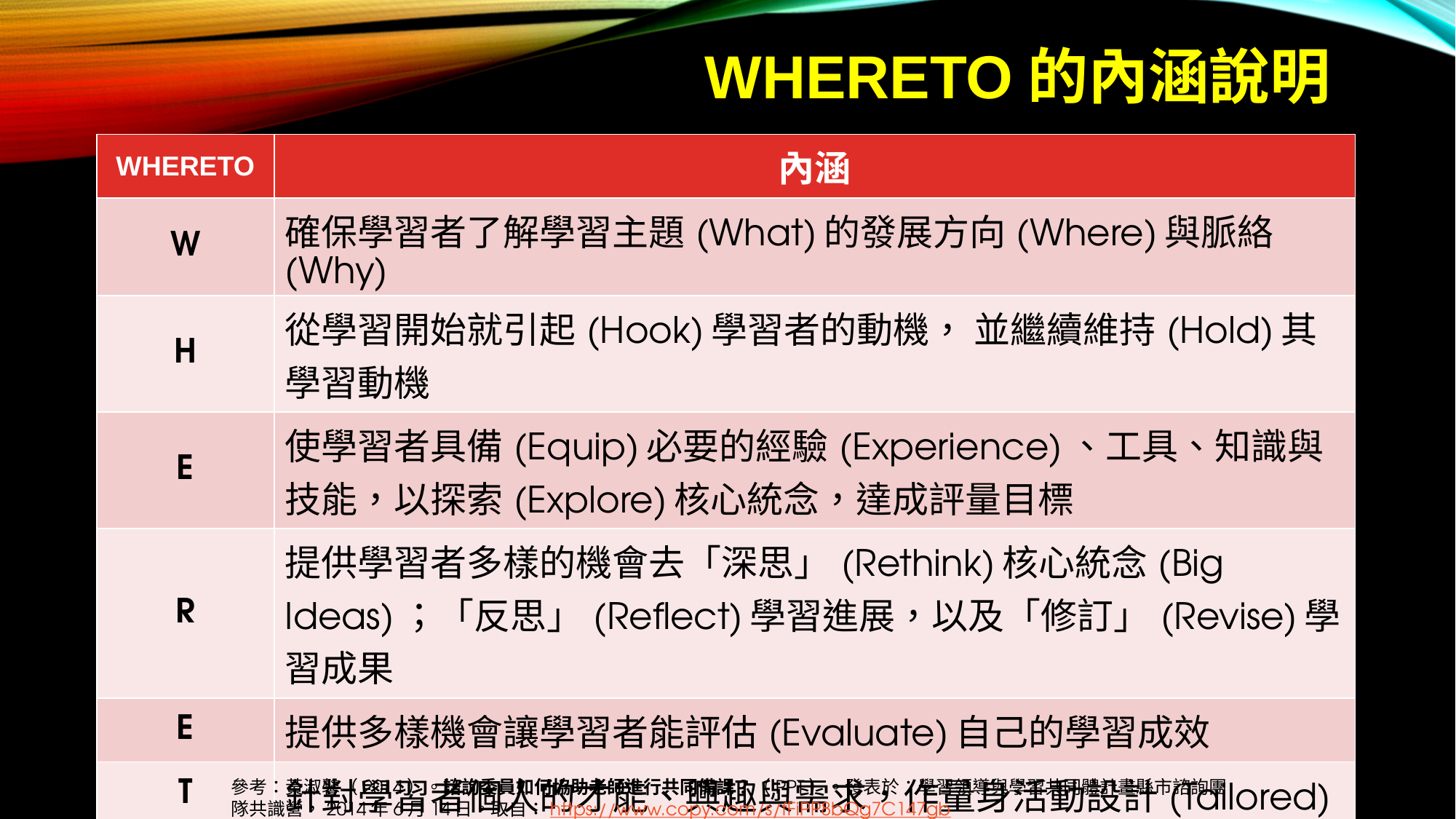

# WHERETO的內涵說明
| WHERETO | 內涵 |
| --- | --- |
| W | 確保學習者了解學習主題(What)的發展方向(Where)與脈絡(Why) |
| H | 從學習開始就引起(Hook)學習者的動機， 並繼續維持(Hold)其學習動機 |
| E | 使學習者具備(Equip)必要的經驗(Experience)、工具、知識與技能，以探索(Explore)核心統念，達成評量目標 |
| R | 提供學習者多樣的機會去「深思」(Rethink)核心統念(Big Ideas)；「反思」(Reflect)學習進展，以及「修訂」(Revise)學習成果 |
| E | 提供多樣機會讓學習者能評估(Evaluate)自己的學習成效 |
| T | 針對學習者個人的才能、興趣與需求，作量身活動設計(Tailored) |
| O | 系統性、組織化(Organized)地提升學習者理解學習內容，而非淺薄地單向地照本宣科(only coverage) |
參考：黃淑馨（2014）。諮詢委員如何協助老師進行共同備課？（PPT）。發表於：學習領導與學習共同體計畫縣市諮詢團隊共識營，2014年6月14日。取自：https://www.copy.com/s/fFiPP8bQg7C147gb